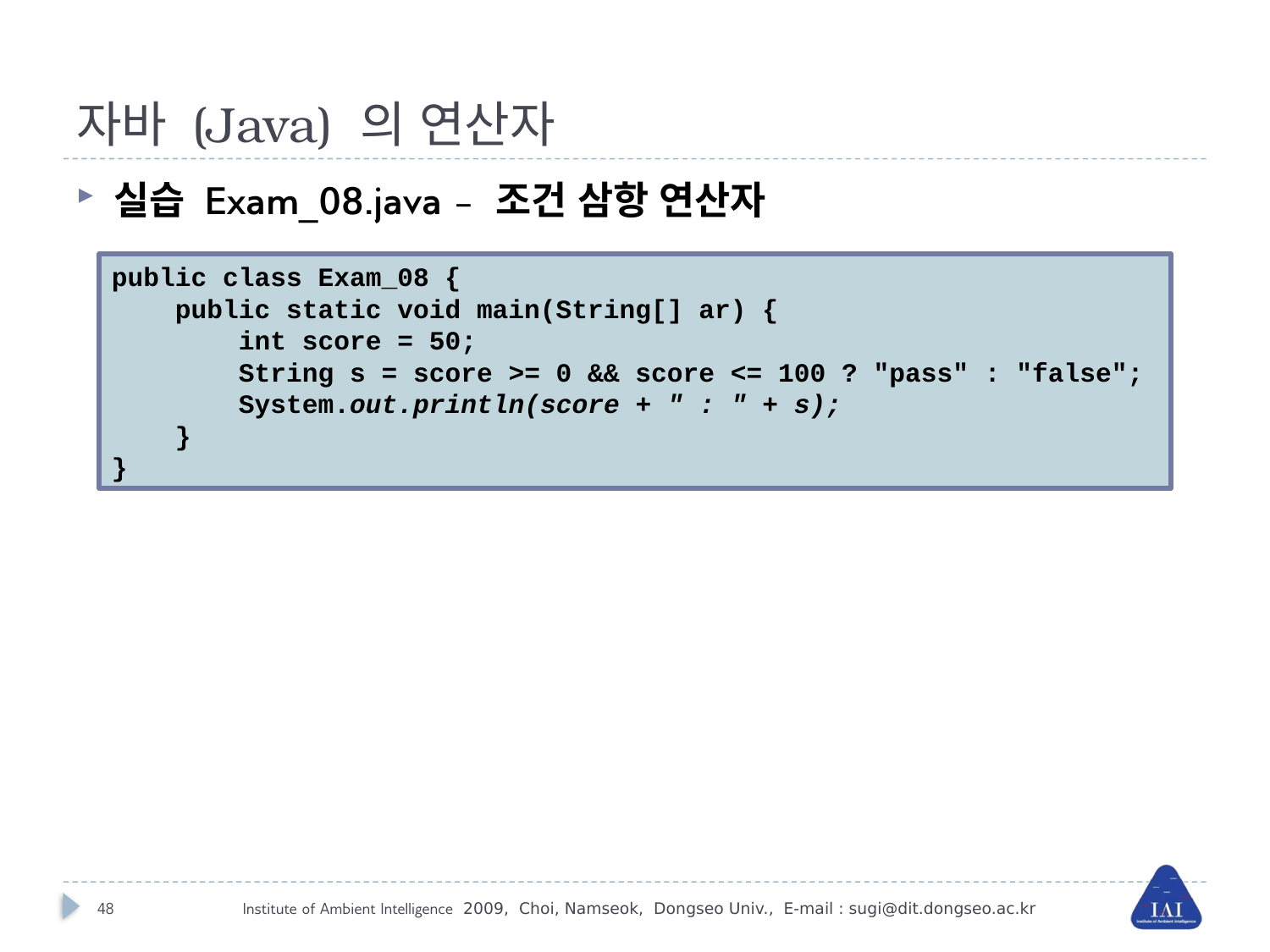

# 자바 (Java) 의 연산자
실습 Exam_08.java – 조건 삼항 연산자
public class Exam_08 {
public static void main(String[] ar) {
int score = 50;
String s = score >= 0 && score <= 100 ? "pass" : "false";
System.out.println(score + " : " + s);
}
}